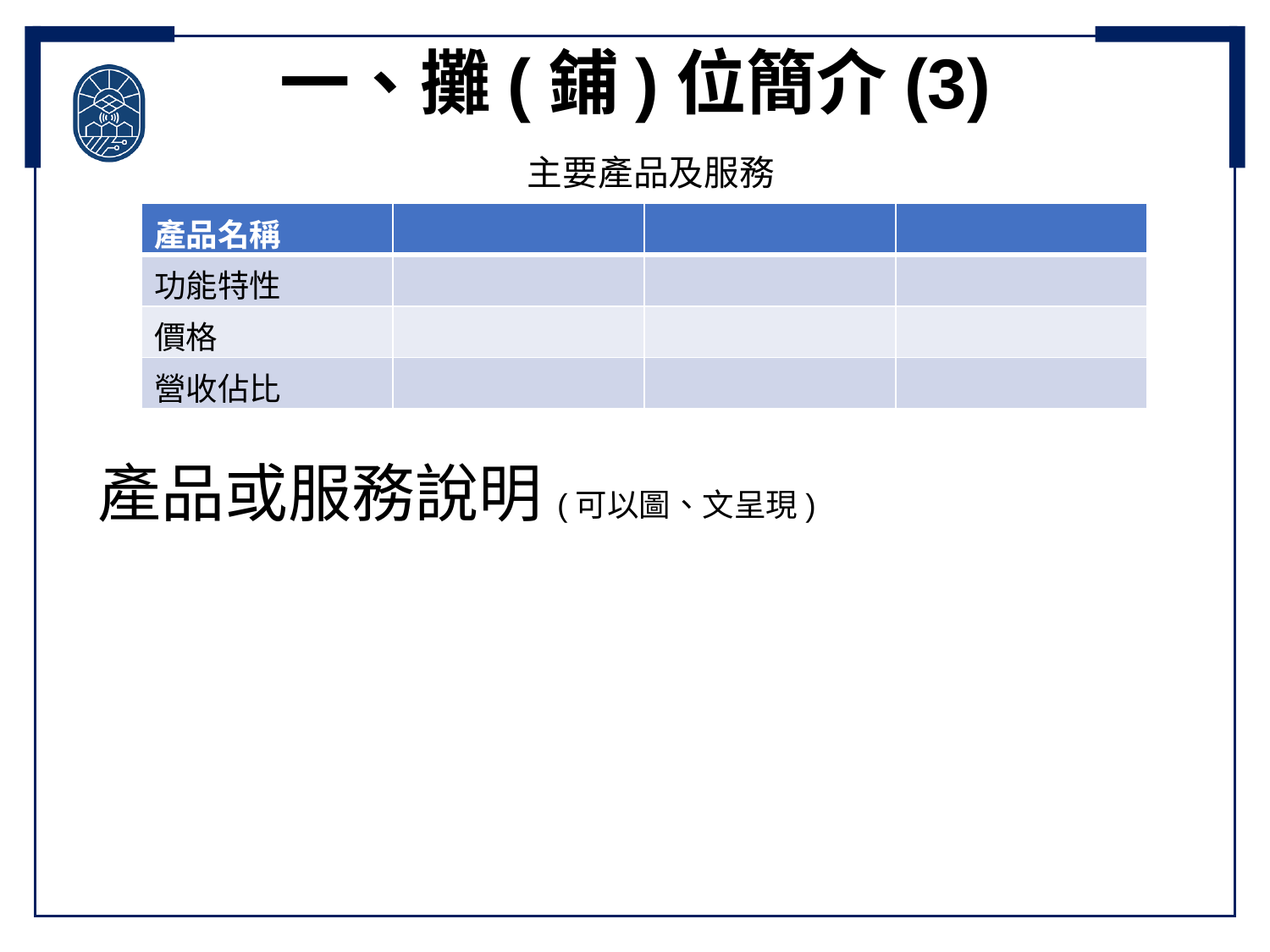

一、攤(鋪)位簡介(3)
主要產品及服務
| 產品名稱 |  |  |  |
| --- | --- | --- | --- |
| 功能特性 |  |  |  |
| 價格 |  |  |  |
| 營收佔比 |  |  |  |
產品或服務說明(可以圖、文呈現)